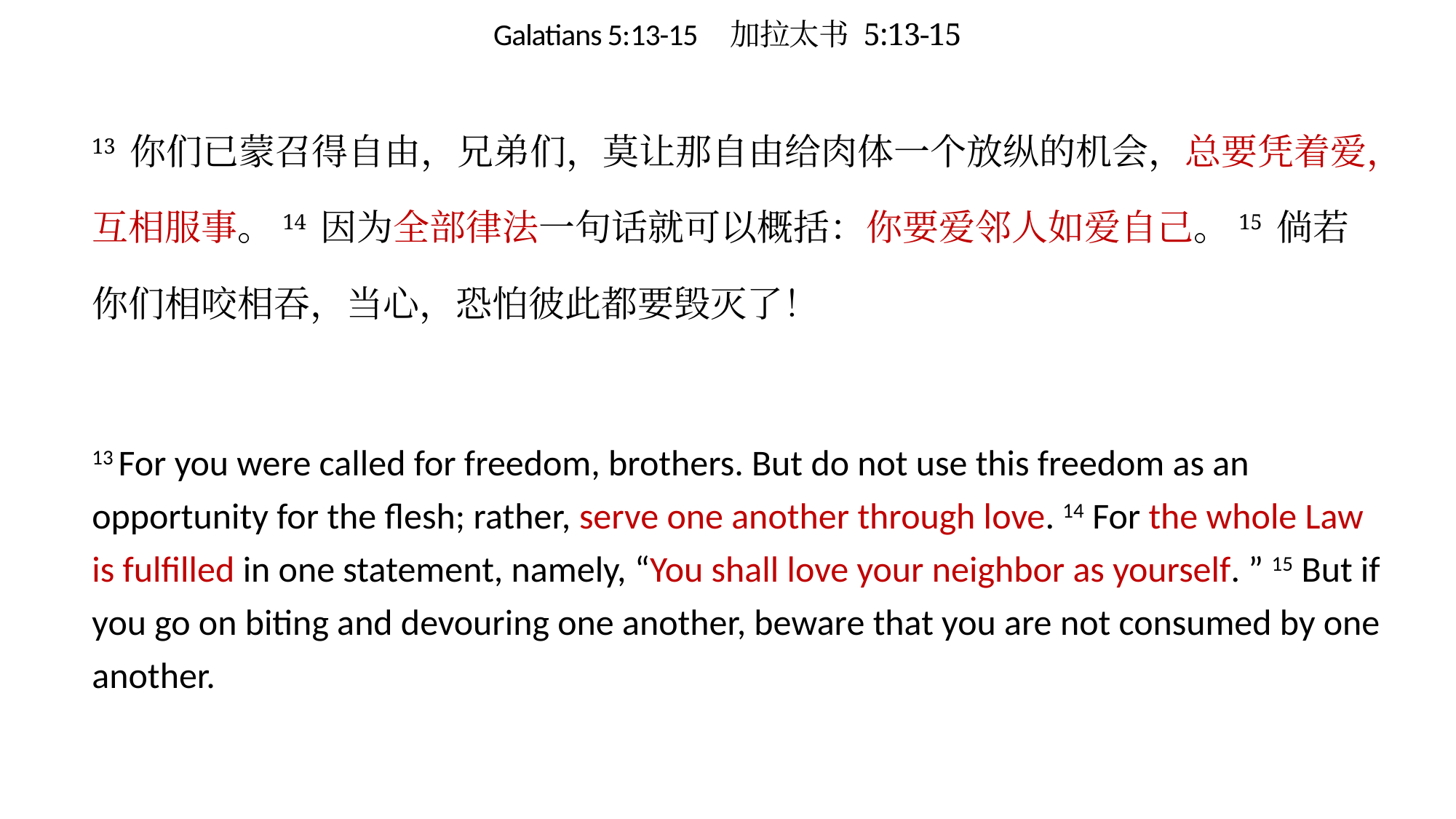

# Galatians 5:13-15    加拉太书 5:13-15
13 你们已蒙召得自由，兄弟们，莫让那自由给肉体一个放纵的机会，总要凭着爱，互相服事。14 因为全部律法一句话就可以概括：你要爱邻人如爱自己。15 倘若你们相咬相吞，当心，恐怕彼此都要毁灭了！

13 For you were called for freedom, brothers. But do not use this freedom as an opportunity for the flesh; rather, serve one another through love. 14 For the whole Law is fulfilled in one statement, namely, “You shall love your neighbor as yourself. ” 15 But if you go on biting and devouring one another, beware that you are not consumed by one another.